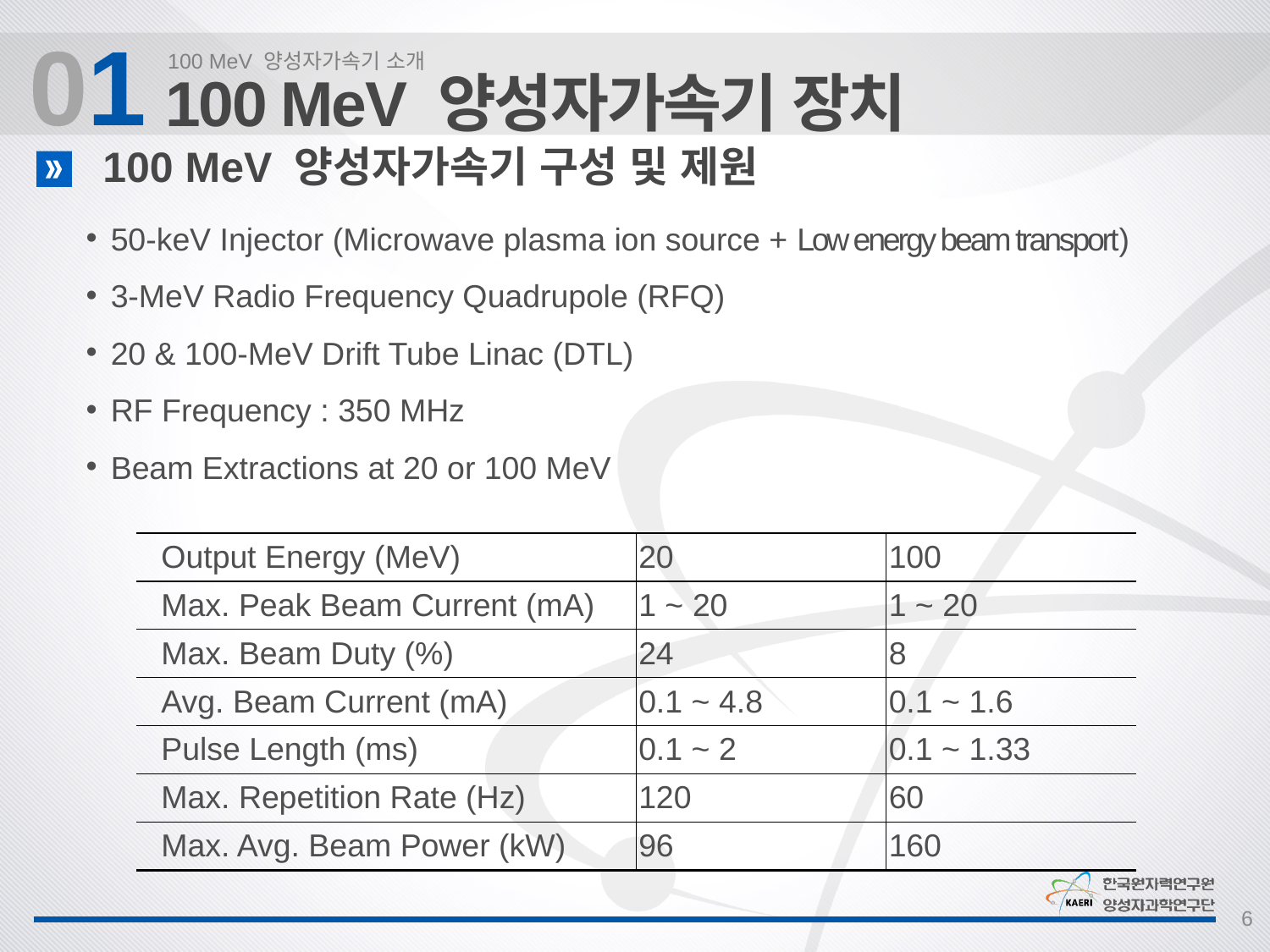

01
100 MeV 양성자가속기 소개
100 MeV 양성자가속기 장치
100 MeV 양성자가속기 구성 및 제원

50-keV Injector (Microwave plasma ion source + Low energy beam transport)
3-MeV Radio Frequency Quadrupole (RFQ)
20 & 100-MeV Drift Tube Linac (DTL)
RF Frequency : 350 MHz
Beam Extractions at 20 or 100 MeV
| Output Energy (MeV) | 20 | 100 |
| --- | --- | --- |
| Max. Peak Beam Current (mA) | 1 ~ 20 | 1 ~ 20 |
| Max. Beam Duty (%) | 24 | 8 |
| Avg. Beam Current (mA) | 0.1 ~ 4.8 | 0.1 ~ 1.6 |
| Pulse Length (ms) | 0.1 ~ 2 | 0.1 ~ 1.33 |
| Max. Repetition Rate (Hz) | 120 | 60 |
| Max. Avg. Beam Power (kW) | 96 | 160 |
6